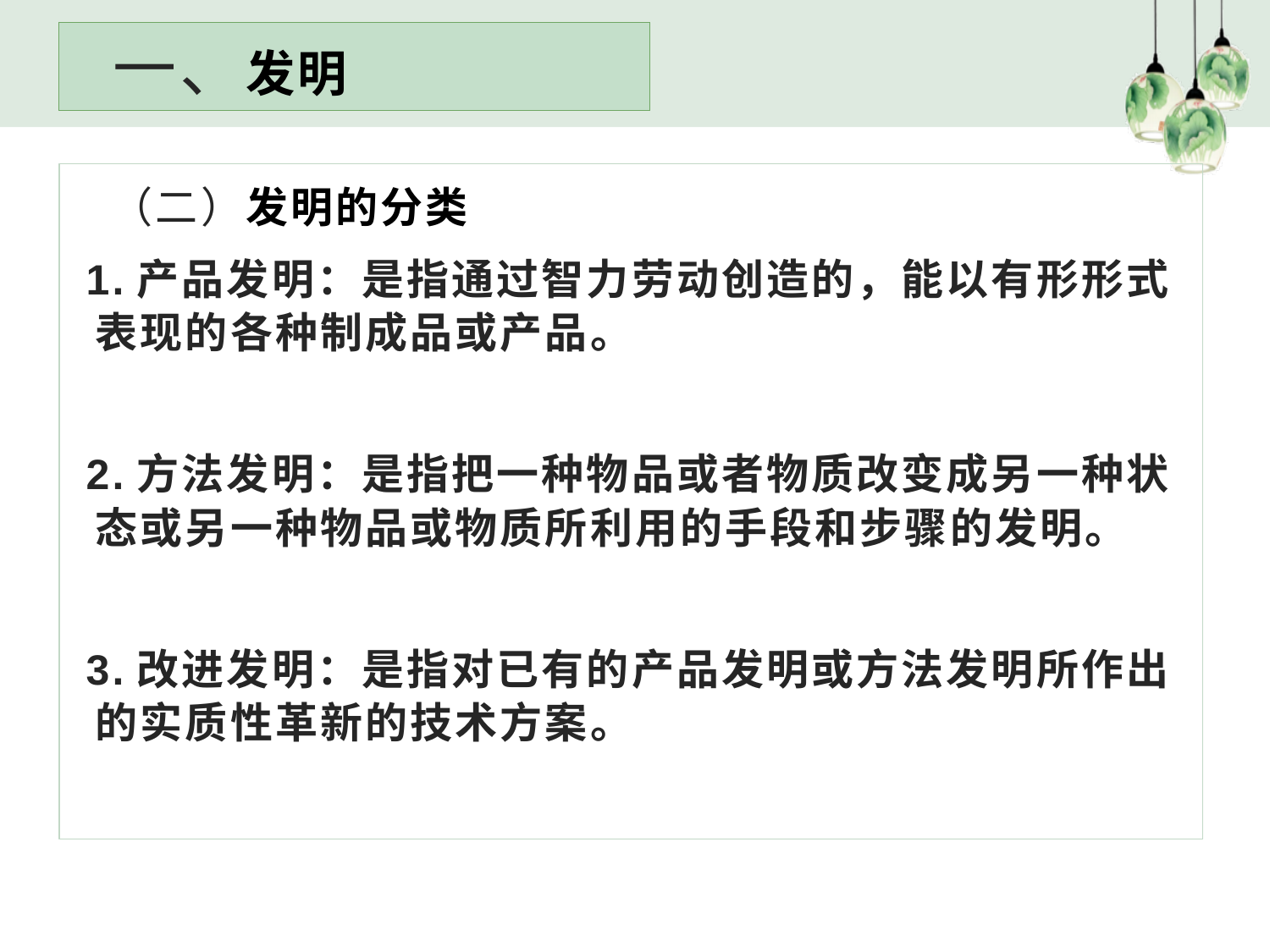

一、发明
  （二）发明的分类
 1.产品发明：是指通过智力劳动创造的，能以有形形式表现的各种制成品或产品。

 2.方法发明：是指把一种物品或者物质改变成另一种状态或另一种物品或物质所利用的手段和步骤的发明。

 3.改进发明：是指对已有的产品发明或方法发明所作出的实质性革新的技术方案。